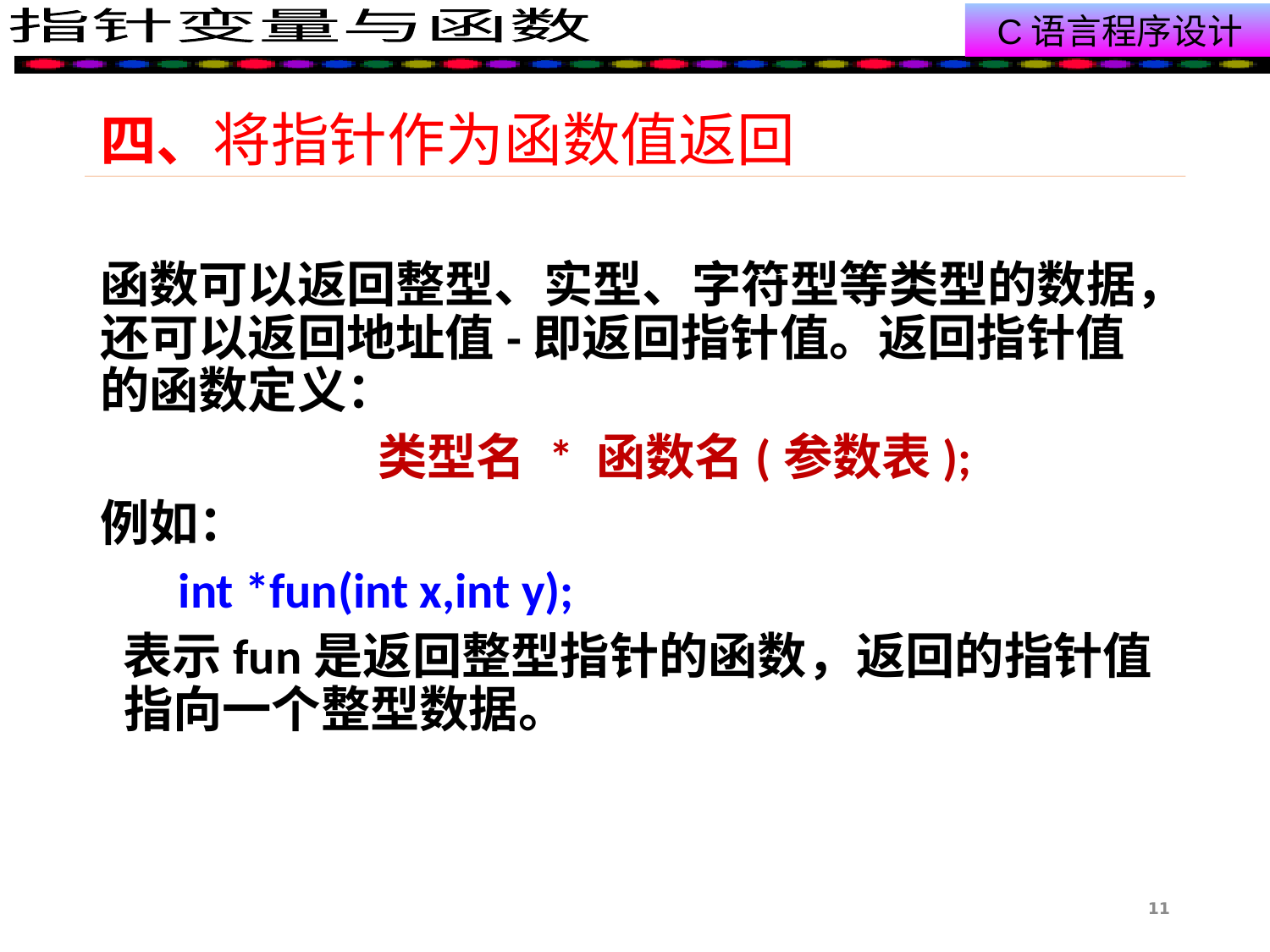

# 四、将指针作为函数值返回
函数可以返回整型、实型、字符型等类型的数据，还可以返回地址值-即返回指针值。返回指针值的函数定义：
			类型名 * 函数名(参数表);
例如：
       int *fun(int x,int y);
 表示fun是返回整型指针的函数，返回的指针值指向一个整型数据。
11